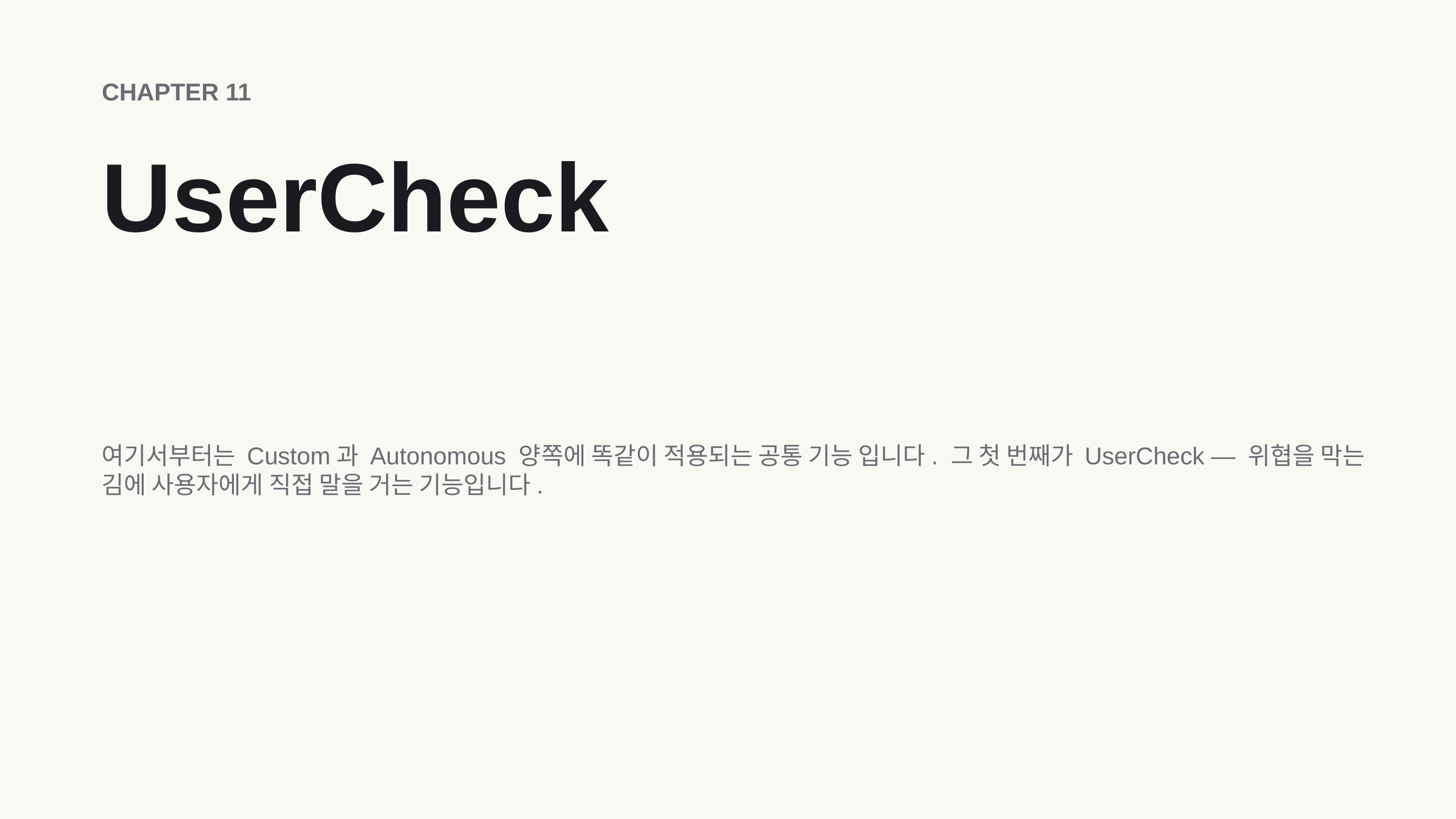

CHAPTER 11
UserCheck
여기서부터는 Custom과 Autonomous 양쪽에 똑같이 적용되는 공통 기능 입니다. 그 첫 번째가 UserCheck — 위협을 막는 김에 사용자에게 직접 말을 거는 기능입니다.